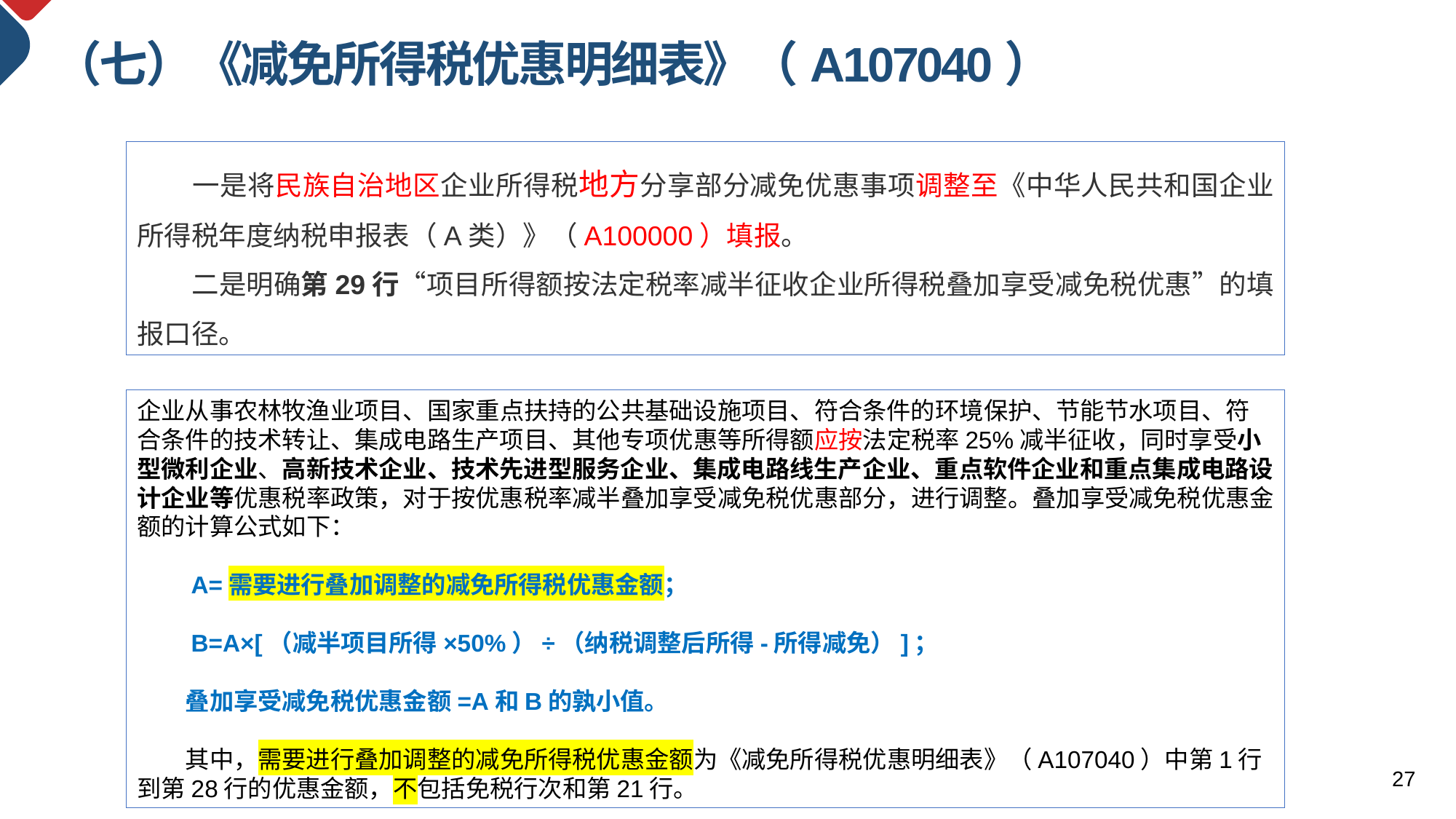

（七）《减免所得税优惠明细表》（A107040）
　　一是将民族自治地区企业所得税地方分享部分减免优惠事项调整至《中华人民共和国企业所得税年度纳税申报表（A类）》（A100000）填报。
　　二是明确第29行“项目所得额按法定税率减半征收企业所得税叠加享受减免税优惠”的填报口径。
企业从事农林牧渔业项目、国家重点扶持的公共基础设施项目、符合条件的环境保护、节能节水项目、符合条件的技术转让、集成电路生产项目、其他专项优惠等所得额应按法定税率25%减半征收，同时享受小型微利企业、高新技术企业、技术先进型服务企业、集成电路线生产企业、重点软件企业和重点集成电路设计企业等优惠税率政策，对于按优惠税率减半叠加享受减免税优惠部分，进行调整。叠加享受减免税优惠金额的计算公式如下：

　　A=需要进行叠加调整的减免所得税优惠金额；

　　B=A×[（减半项目所得×50%）÷（纳税调整后所得-所得减免）]；

　　叠加享受减免税优惠金额=A和B的孰小值。

　　其中，需要进行叠加调整的减免所得税优惠金额为《减免所得税优惠明细表》（A107040）中第1行到第28行的优惠金额，不包括免税行次和第21行。